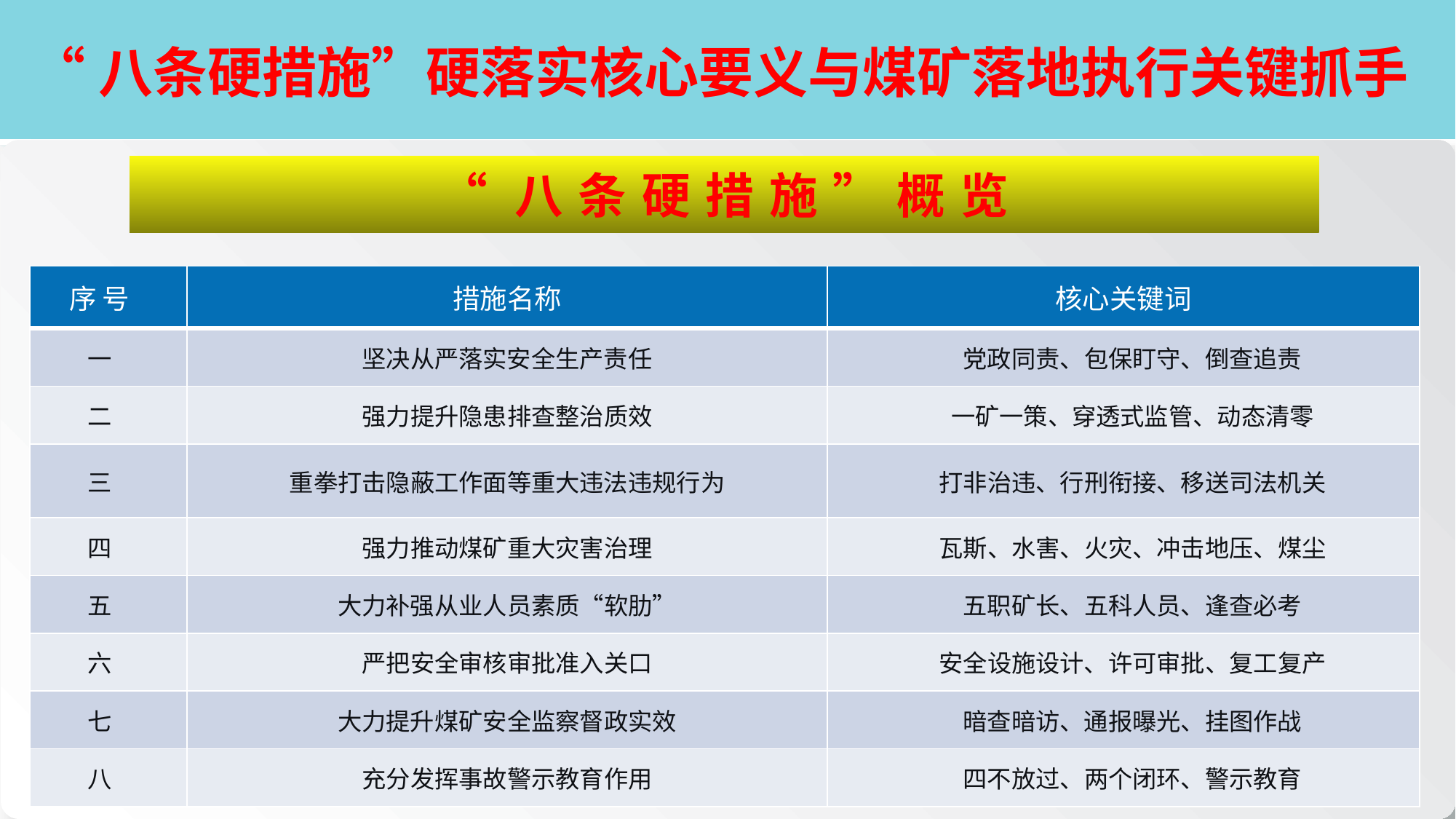

# “八条硬措施”硬落实核心要义与煤矿落地执行关键抓手

“八条硬措施”概览
| 序 号 | 措施名称 | 核心关键词 |
| --- | --- | --- |
| 一 | 坚决从严落实安全生产责任 | 党政同责、包保盯守、倒查追责 |
| 二 | 强力提升隐患排查整治质效 | 一矿一策、穿透式监管、动态清零 |
| 三 | 重拳打击隐蔽工作面等重大违法违规行为 | 打非治违、行刑衔接、移送司法机关 |
| 四 | 强力推动煤矿重大灾害治理 | 瓦斯、水害、火灾、冲击地压、煤尘 |
| 五 | 大力补强从业人员素质“软肋” | 五职矿长、五科人员、逢查必考 |
| 六 | 严把安全审核审批准入关口 | 安全设施设计、许可审批、复工复产 |
| 七 | 大力提升煤矿安全监察督政实效 | 暗查暗访、通报曝光、挂图作战 |
| 八 | 充分发挥事故警示教育作用 | 四不放过、两个闭环、警示教育 |